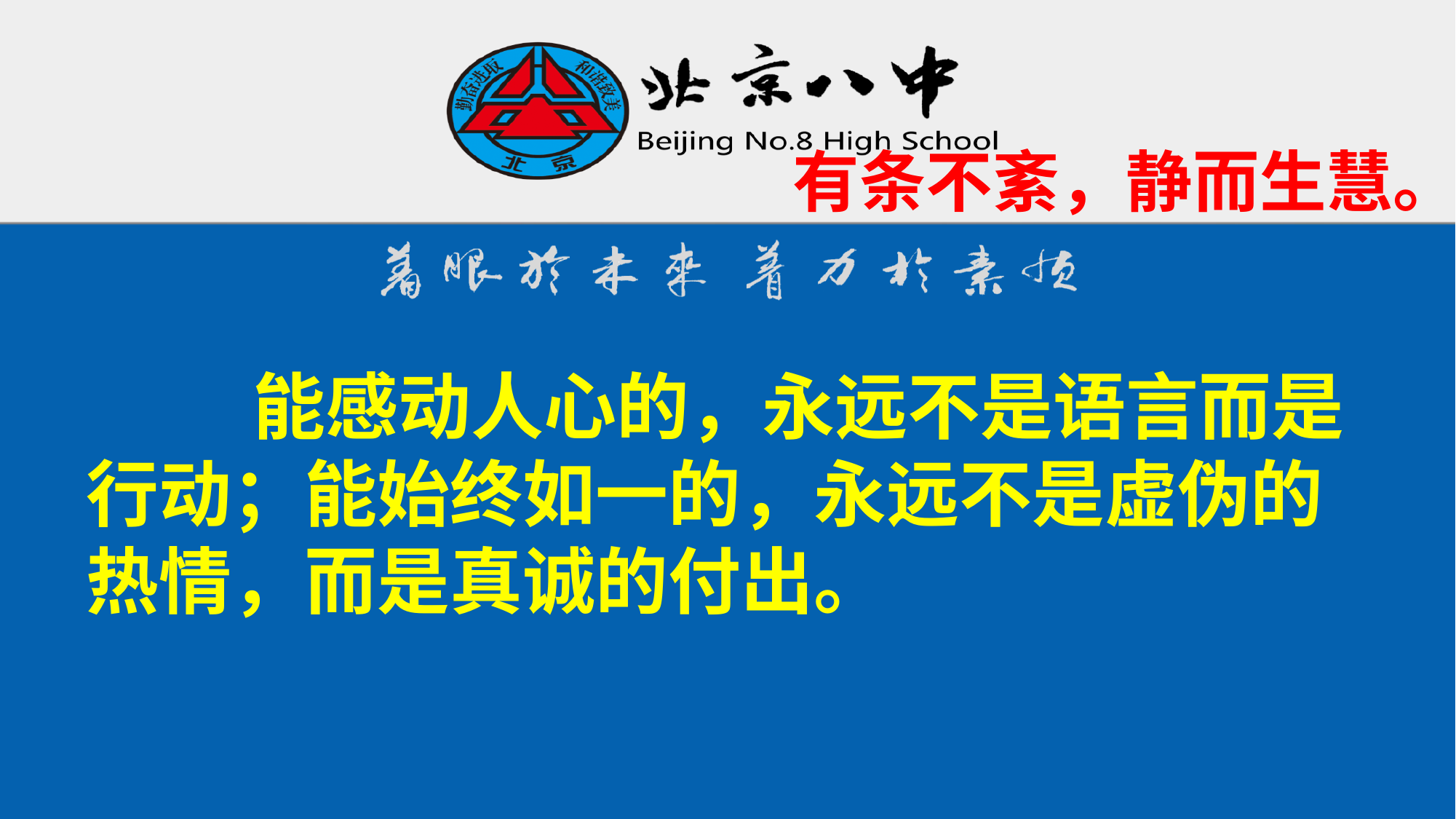

有条不紊，静而生慧。
         能感动人心的，永远不是语言而是行动；能始终如一的，永远不是虚伪的热情，而是真诚的付出。